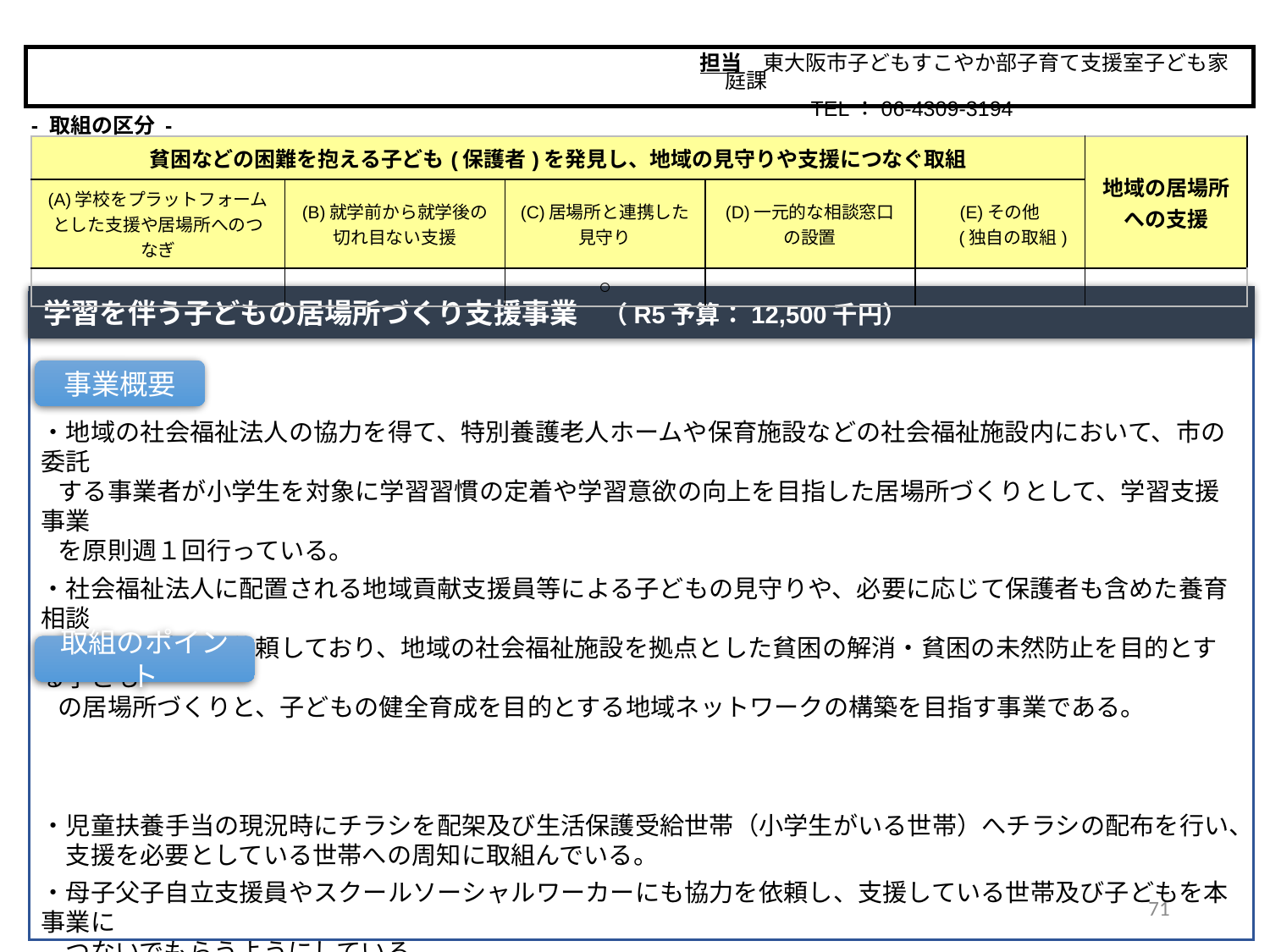

担当　東大阪市子どもすこやか部子育て支援室子ども家庭課
　　　　　TEL：06-4309-3194

東大阪市
- 取組の区分 -
| 貧困などの困難を抱える子ども(保護者)を発見し、地域の見守りや支援につなぐ取組 |  |  |  |  | 地域の居場所 への支援 |
| --- | --- | --- | --- | --- | --- |
| (A)学校をプラットフォームとした支援や居場所へのつなぎ | (B)就学前から就学後の 切れ目ない支援 | (C)居場所と連携した 見守り | (D)一元的な相談窓口 の設置 | (E)その他 　 (独自の取組) |  |
|  |  | ○ |  |  |  |
学習を伴う子どもの居場所づくり支援事業　（R5予算：12,500千円）

・地域の社会福祉法人の協力を得て、特別養護老人ホームや保育施設などの社会福祉施設内において、市の委託
  する事業者が小学生を対象に学習習慣の定着や学習意欲の向上を目指した居場所づくりとして、学習支援事業
  を原則週１回行っている。

・社会福祉法人に配置される地域貢献支援員等による子どもの見守りや、必要に応じて保護者も含めた養育相談
  について協力を依頼しており、地域の社会福祉施設を拠点とした貧困の解消・貧困の未然防止を目的とする子ども
  の居場所づくりと、子どもの健全育成を目的とする地域ネットワークの構築を目指す事業である。

・児童扶養手当の現況時にチラシを配架及び生活保護受給世帯（小学生がいる世帯）へチラシの配布を行い、
　支援を必要としている世帯への周知に取組んでいる。

・母子父子自立支援員やスクールソーシャルワーカーにも協力を依頼し、支援している世帯及び子どもを本事業に
　つないでもらうようにしている。

・学習だけでなく、レクリエーション等を取り入れることで、子どもの居場所としての機能を果たしている。

・子どもの見守りや養育支援を行うことで、子どもの健全な育成を助長し、貧困の解消・貧困の未然防止を目的とする
　子どもの居場所づくりと、子どもの健全育成を目的とする地域ネットワークの構築を目指している。

事業概要
取組のポイント
71